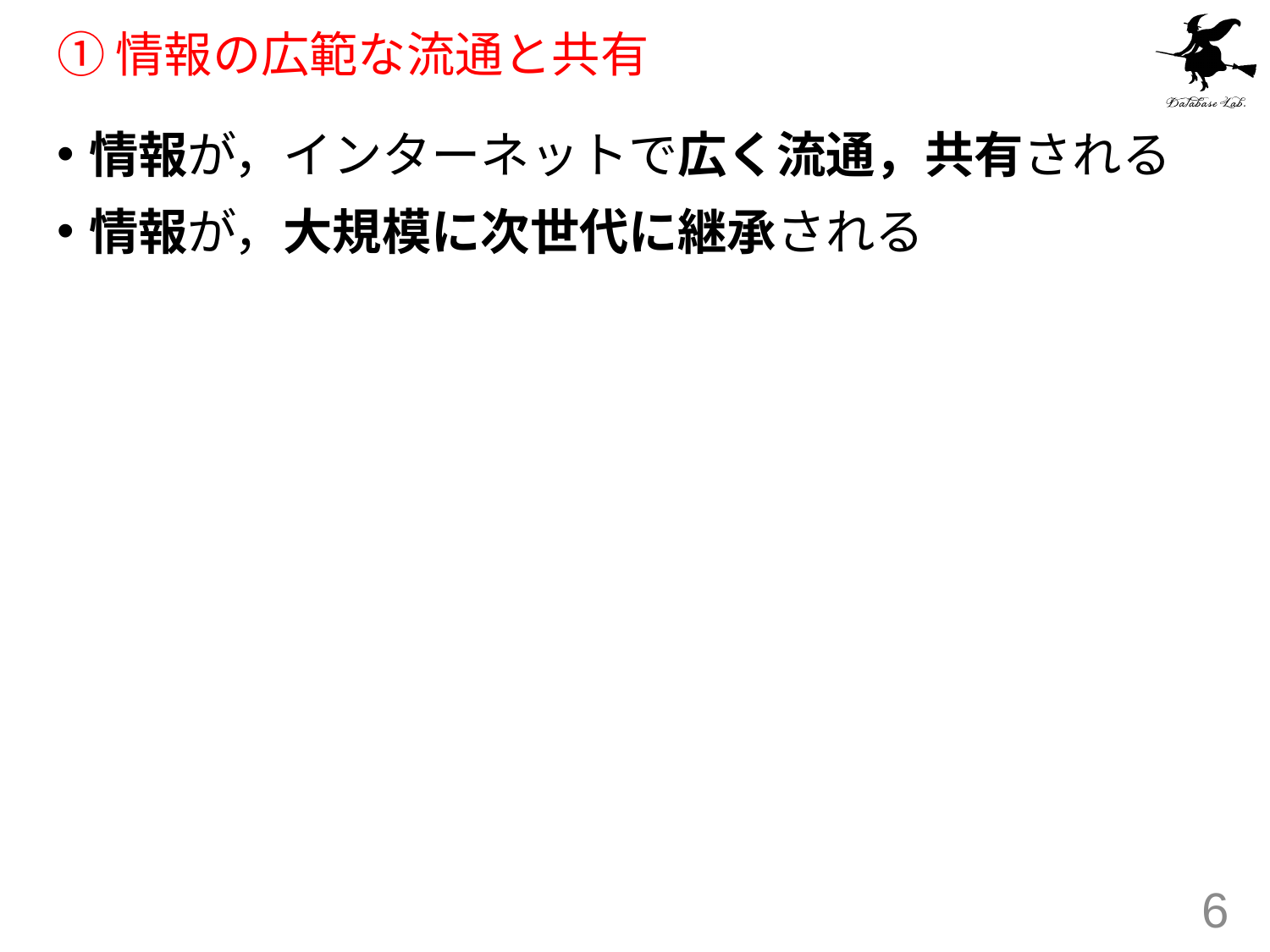

# ①情報の広範な流通と共有
情報が，インターネットで広く流通，共有される
情報が，大規模に次世代に継承される
6